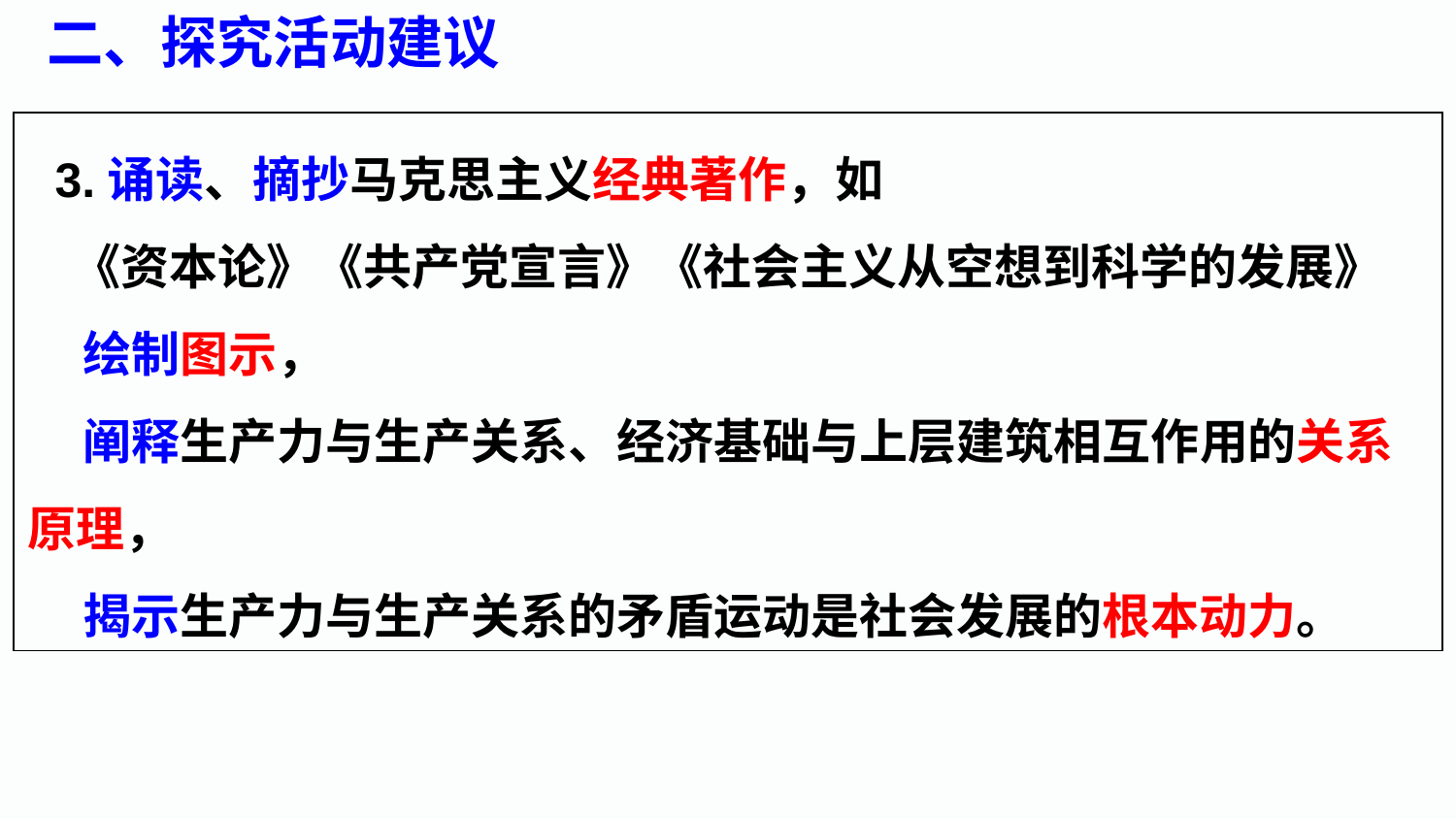

二、探究活动建议
  3.诵读、摘抄马克思主义经典著作，如
   《资本论》《共产党宣言》《社会主义从空想到科学的发展》
    绘制图示，
    阐释生产力与生产关系、经济基础与上层建筑相互作用的关系原理，
    揭示生产力与生产关系的矛盾运动是社会发展的根本动力。